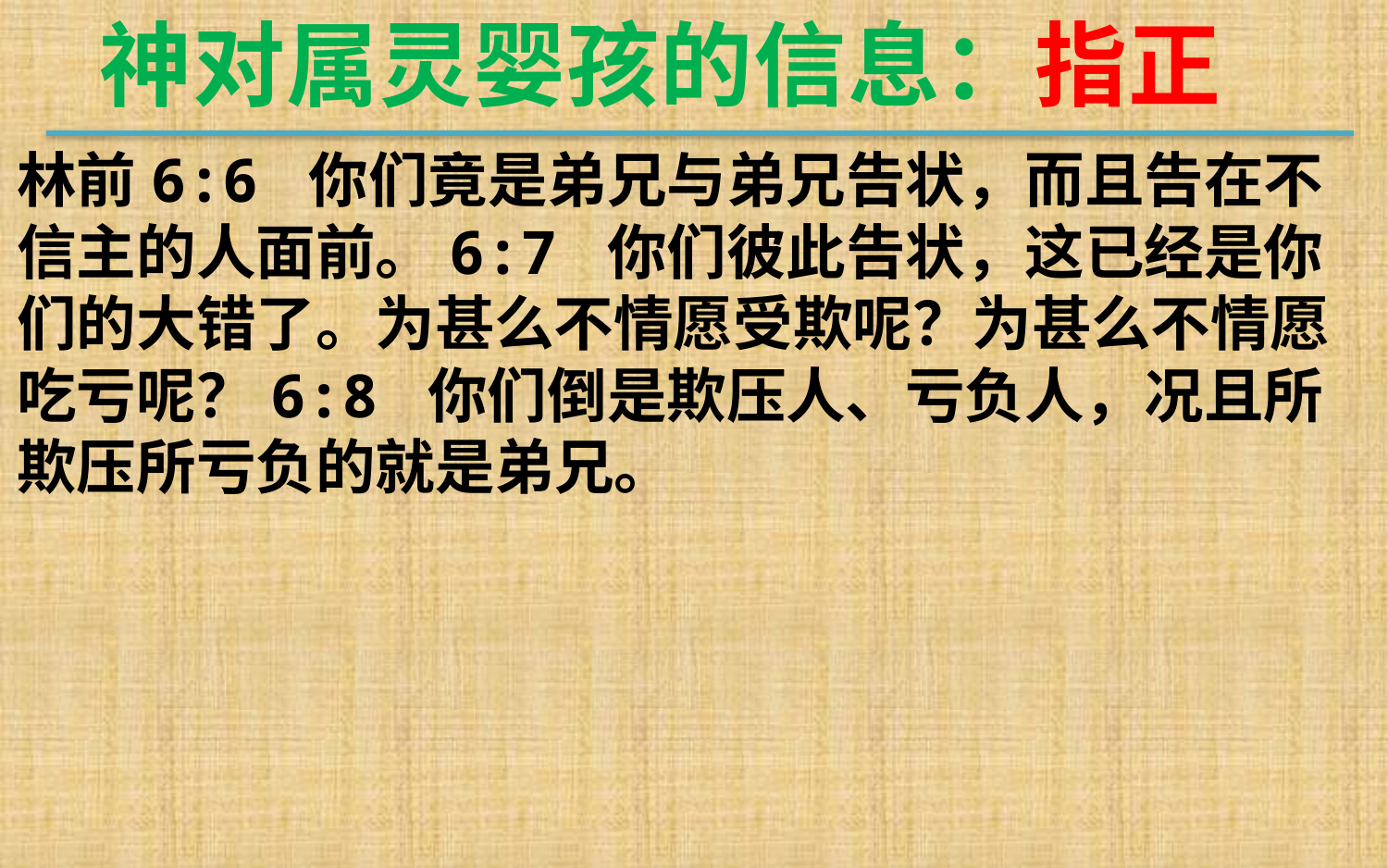

神对属灵婴孩的信息：指正
林前6:6 你们竟是弟兄与弟兄告状，而且告在不信主的人面前。6:7 你们彼此告状，这已经是你们的大错了。为甚么不情愿受欺呢？为甚么不情愿吃亏呢？6:8 你们倒是欺压人、亏负人，况且所欺压所亏负的就是弟兄。